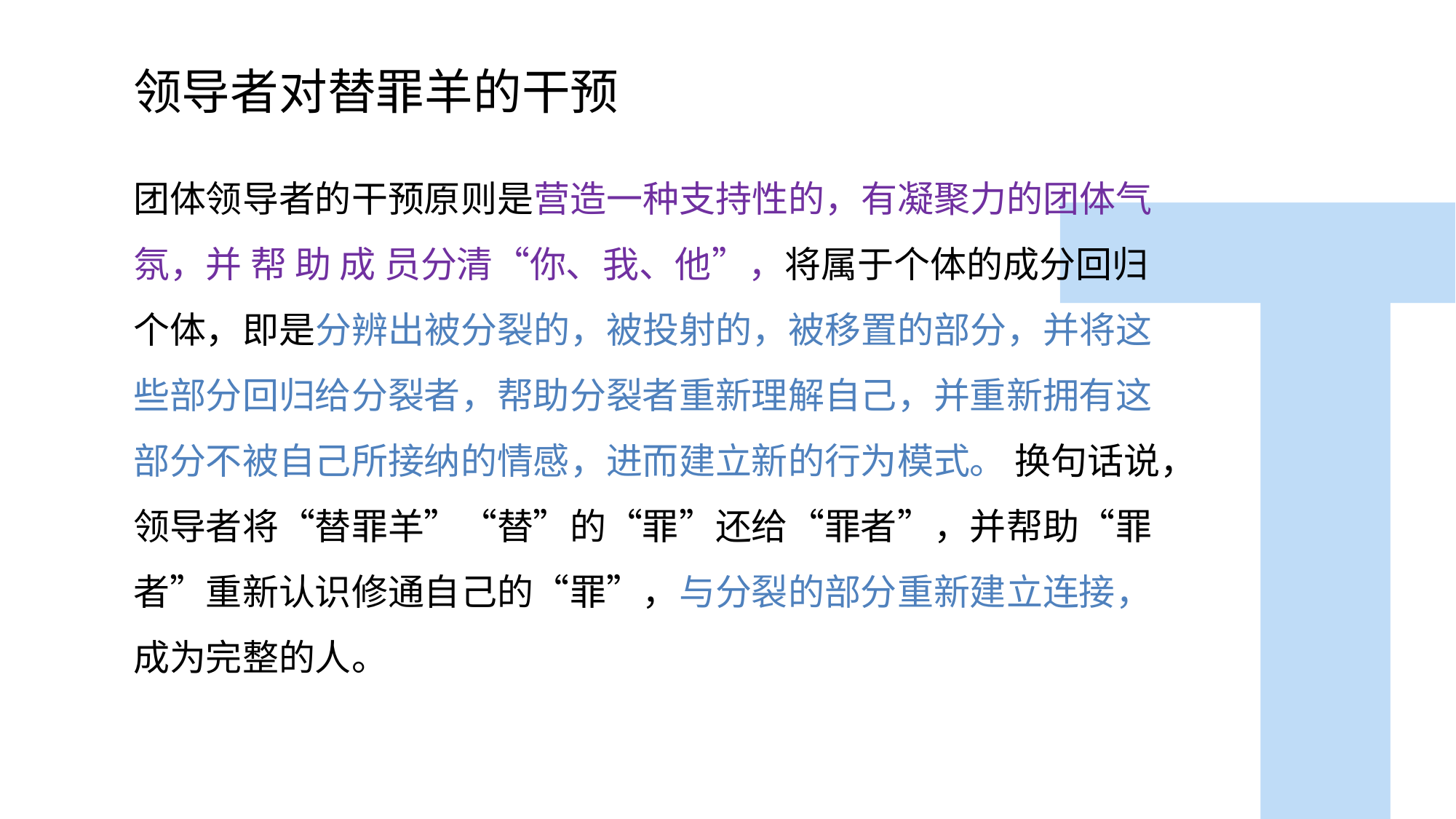

T
领导者对替罪羊的干预
团体领导者的干预原则是营造一种支持性的，有凝聚力的团体气氛，并 帮 助 成 员分清“你、我、他”，将属于个体的成分回归个体，即是分辨出被分裂的，被投射的，被移置的部分，并将这些部分回归给分裂者，帮助分裂者重新理解自己，并重新拥有这部分不被自己所接纳的情感，进而建立新的行为模式。 换句话说，领导者将“替罪羊”“替”的“罪”还给“罪者”，并帮助“罪者”重新认识修通自己的“罪”，与分裂的部分重新建立连接，成为完整的人。